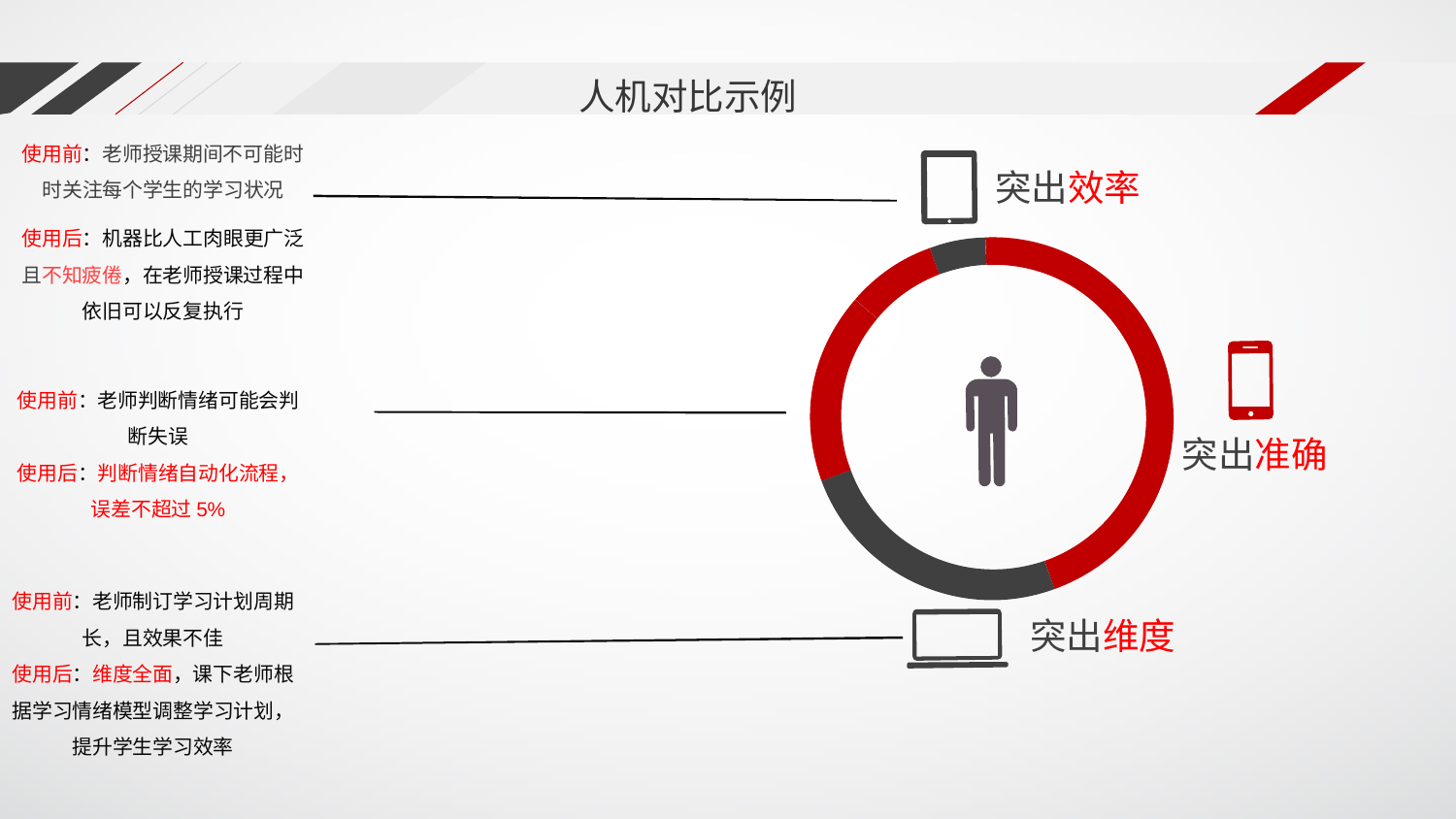

人机对比示例
使用前：老师授课期间不可能时时关注每个学生的学习状况
使用后：机器比人工肉眼更广泛且不知疲倦，在老师授课过程中依旧可以反复执行

突出效率

使用前：老师判断情绪可能会判断失误
使用后：判断情绪自动化流程，误差不超过5%

突出准确

使用前：老师制订学习计划周期长，且效果不佳
使用后：维度全面，课下老师根据学习情绪模型调整学习计划，提升学生学习效率
突出维度